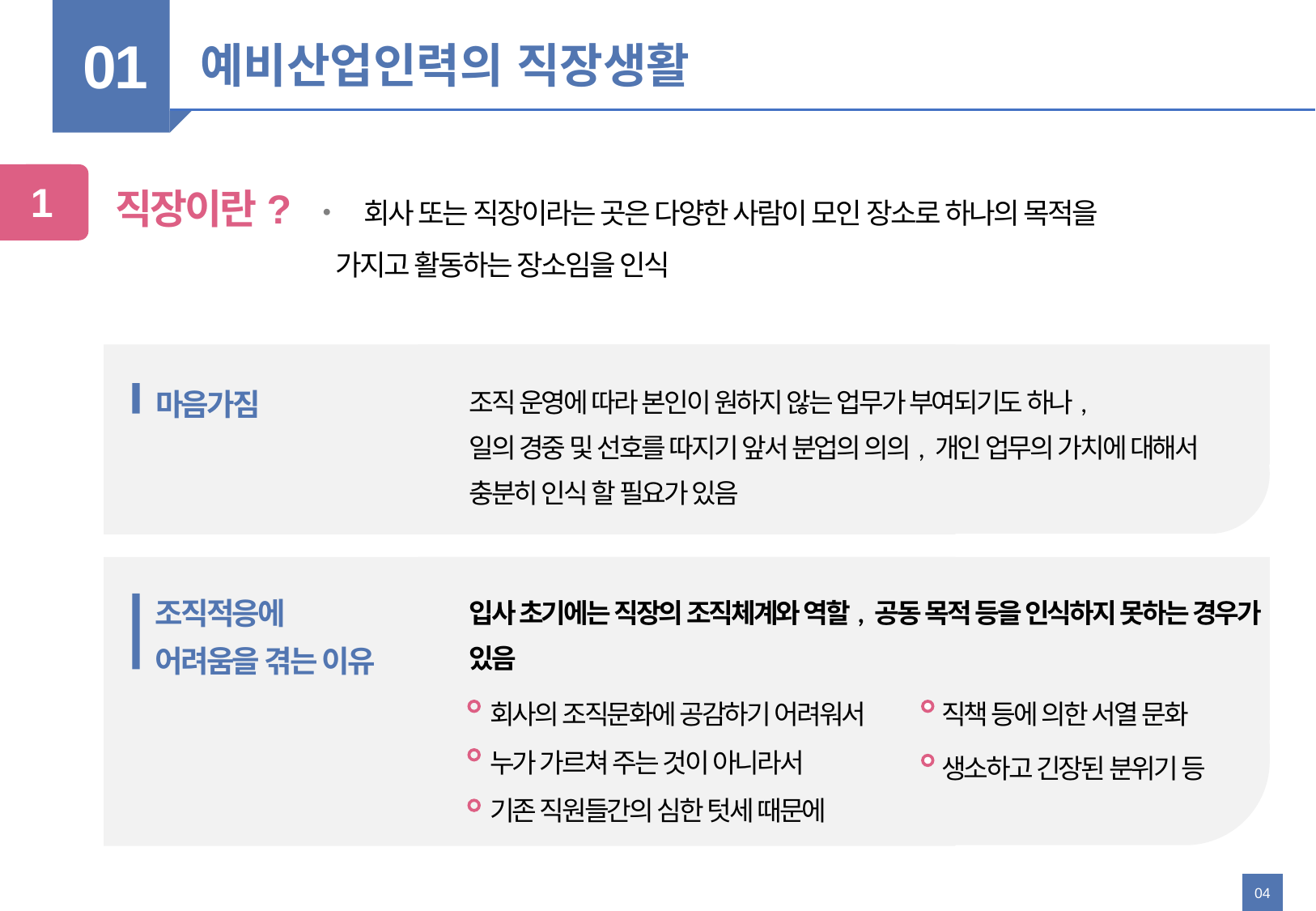

01
예비산업인력의 직장생활

1
직장이란?
•   회사 또는 직장이라는 곳은 다양한 사람이 모인 장소로 하나의 목적을
가지고 활동하는 장소임을 인식

조직 운영에 따라 본인이 원하지 않는 업무가 부여되기도 하나,
일의 경중 및 선호를 따지기 앞서 분업의 의의, 개인 업무의 가치에 대해서
충분히 인식 할 필요가 있음
마음가짐

입사 초기에는 직장의 조직체계와 역할, 공동 목적 등을 인식하지 못하는 경우가 있음
회사의 조직문화에 공감하기 어려워서
누가 가르쳐 주는 것이 아니라서
기존 직원들간의 심한 텃세 때문에
직책 등에 의한 서열 문화
생소하고 긴장된 분위기 등

조직적응에
어려움을 겪는 이유

04